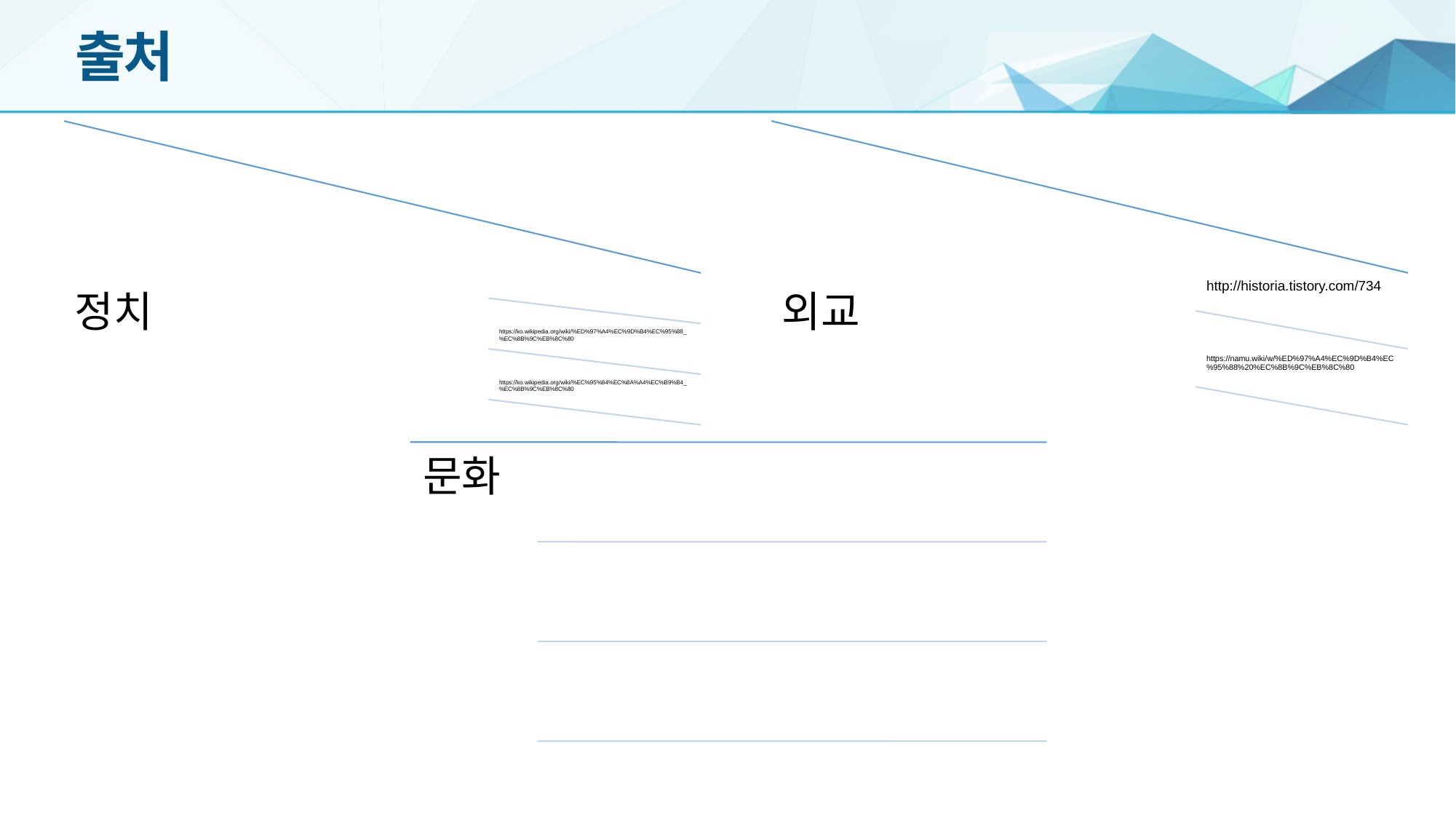

# 출처
정치
https://ko.wikipedia.org/wiki/%ED%97%A4%EC%9D%B4%EC%95%88_%EC%8B%9C%EB%8C%80
https://ko.wikipedia.org/wiki/%EC%95%84%EC%8A%A4%EC%B9%B4_%EC%8B%9C%EB%8C%80
외교
http://historia.tistory.com/734
https://namu.wiki/w/%ED%97%A4%EC%9D%B4%EC%95%88%20%EC%8B%9C%EB%8C%80
문화